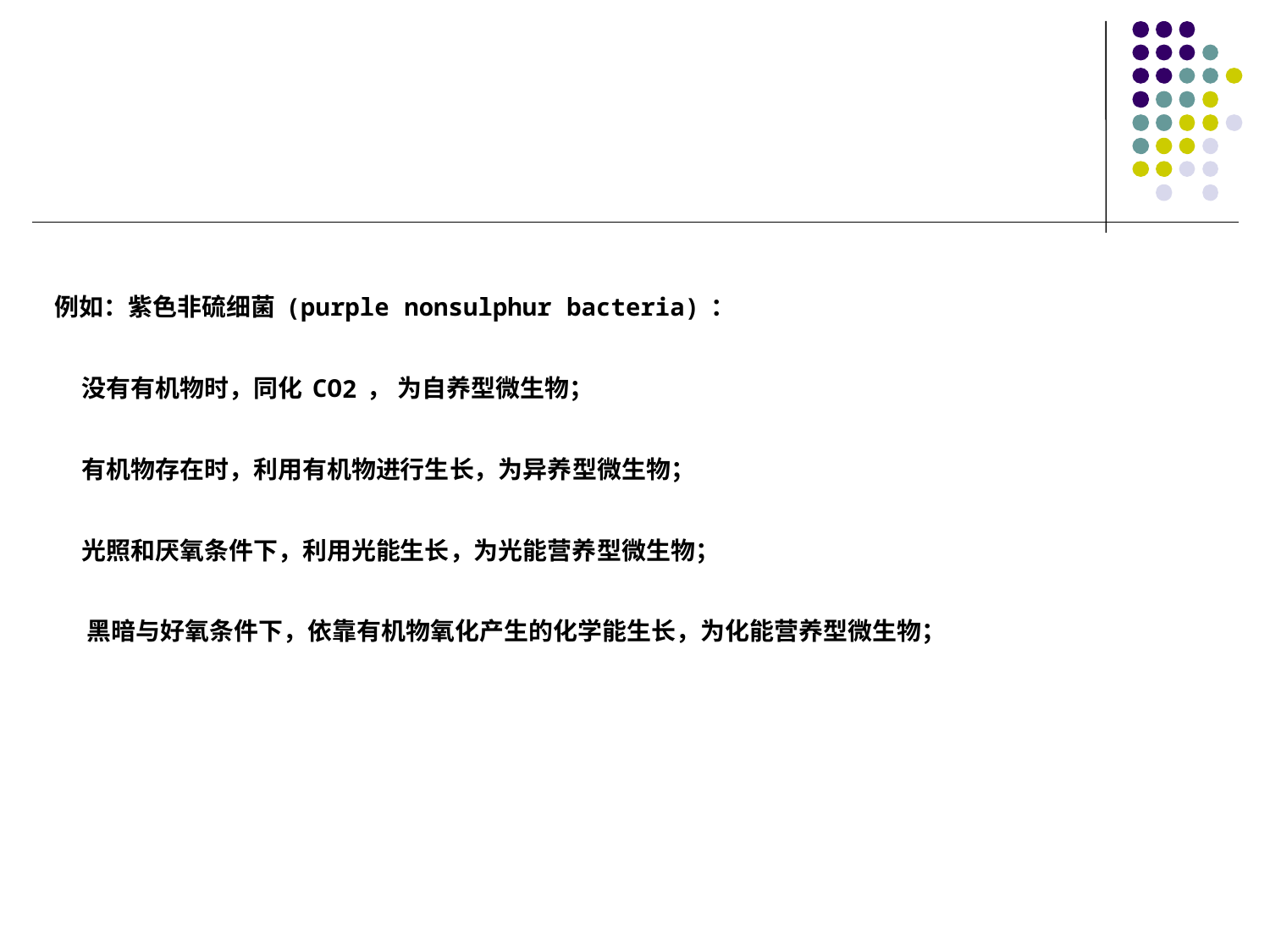

例如：紫色非硫细菌(purple nonsulphur bacteria)：
   没有有机物时，同化CO2， 为自养型微生物；
   有机物存在时，利用有机物进行生长，为异养型微生物；
   光照和厌氧条件下，利用光能生长，为光能营养型微生物；
    黑暗与好氧条件下，依靠有机物氧化产生的化学能生长，为化能营养型微生物；